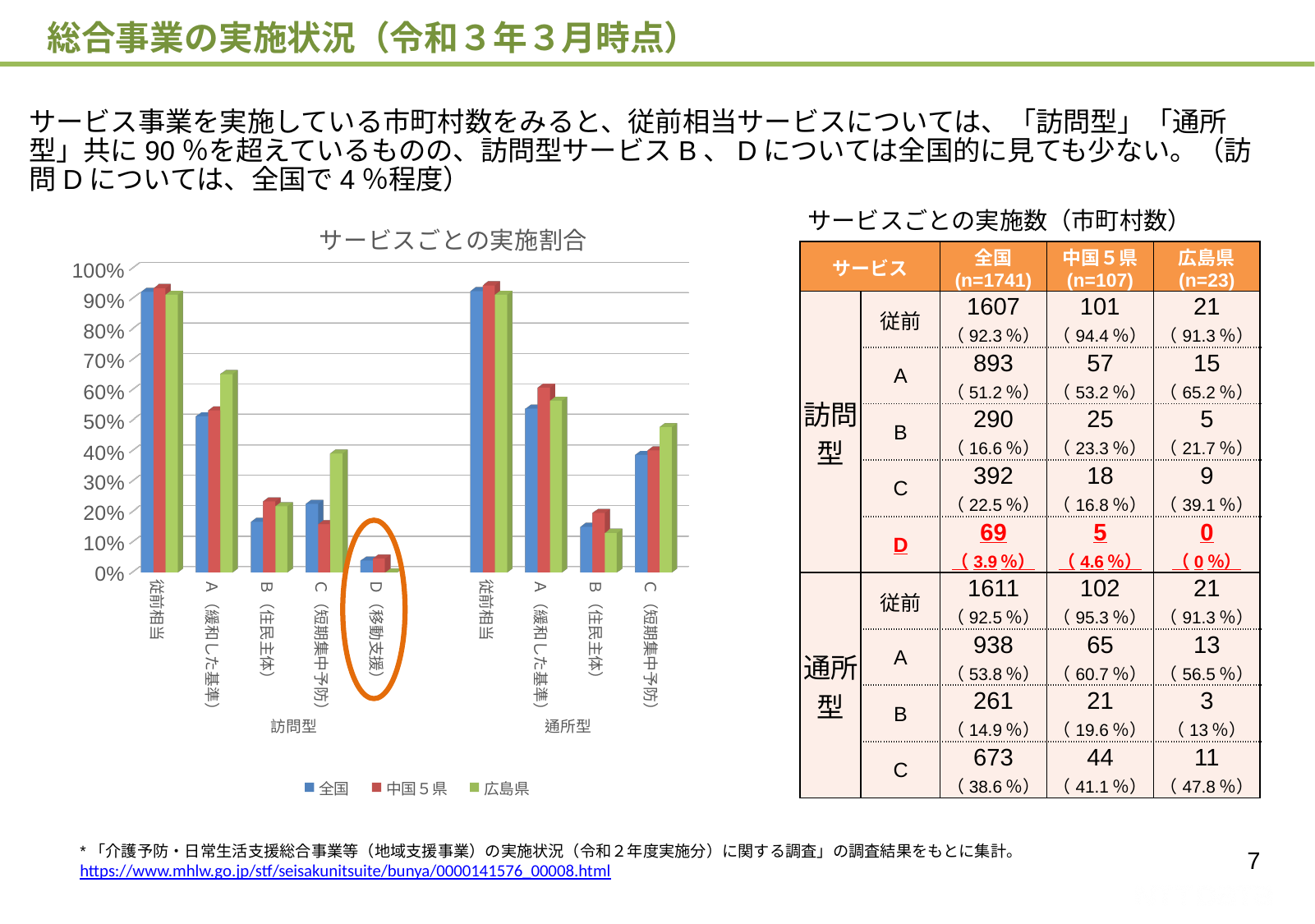

総合事業の実施状況（令和３年３月時点）
サービス事業を実施している市町村数をみると、従前相当サービスについては、「訪問型」「通所型」共に90％を超えているものの、訪問型サービスB、Dについては全国的に見ても少ない。（訪問Dについては、全国で4％程度）

[unsupported chart]

サービスごとの実施数（市町村数）
| サービス |  | 全国 (n=1741) | 中国５県 (n=107) | 広島県 (n=23) |
| --- | --- | --- | --- | --- |
| 訪問型 | 従前 | 1607 | 101 | 21 |
|  |  | （92.3％） | （94.4％） | （91.3％） |
|  | A | 893 | 57 | 15 |
|  |  | （51.2％） | （53.2％） | （65.2％） |
|  | B | 290 | 25 | 5 |
|  |  | （16.6％） | （23.3％） | （21.7％） |
|  | C | 392 | 18 | 9 |
|  |  | （22.5％） | （16.8％） | （39.1％） |
|  | D | 69 | 5 | 0 |
|  |  | （3.9％） | （4.6％） | （0％） |
| 通所型 | 従前 | 1611 | 102 | 21 |
|  |  | （92.5％） | （95.3％） | （91.3％） |
|  | A | 938 | 65 | 13 |
|  |  | （53.8％） | （60.7％） | （56.5％） |
|  | B | 261 | 21 | 3 |
|  |  | （14.9％） | （19.6％） | （13％） |
|  | C | 673 | 44 | 11 |
|  |  | （38.6％） | （41.1％） | （47.8％） |

*「介護予防・日常生活支援総合事業等（地域支援事業）の実施状況（令和２年度実施分）に関する調査」の調査結果をもとに集計。
https://www.mhlw.go.jp/stf/seisakunitsuite/bunya/0000141576_00008.html

7